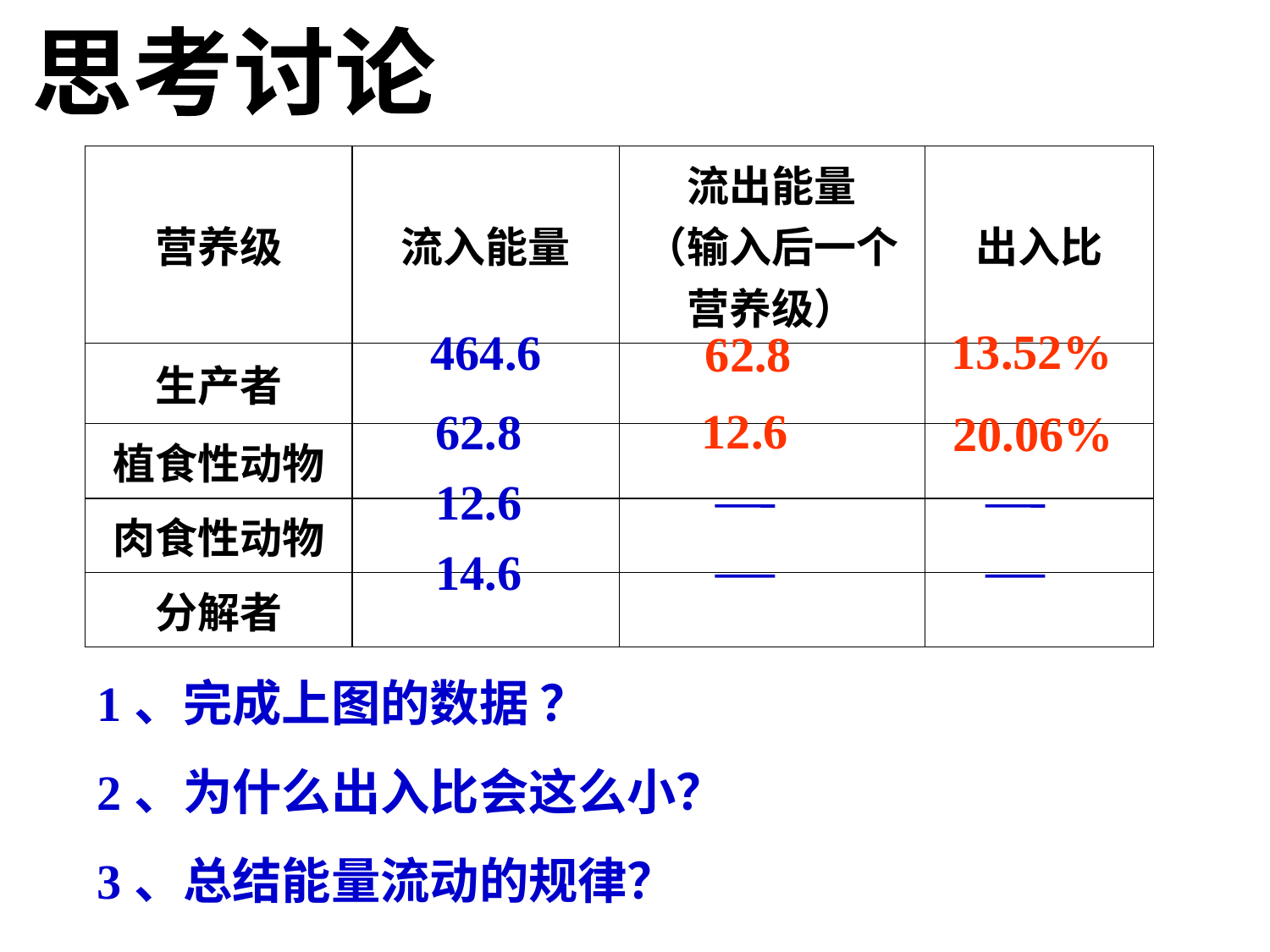

思考讨论
| 营养级 | 流入能量 | 流出能量 （输入后一个营养级） | 出入比 |
| --- | --- | --- | --- |
| 生产者 |  |  |  |
| 植食性动物 |  |  |  |
| 肉食性动物 |  |  |  |
| 分解者 |  |  |  |
13.52%
464.6
62.8
12.6
62.8
20.06%
12.6

14.6

1、完成上图的数据 ？
2、为什么出入比会这么小？
3、总结能量流动的规律？